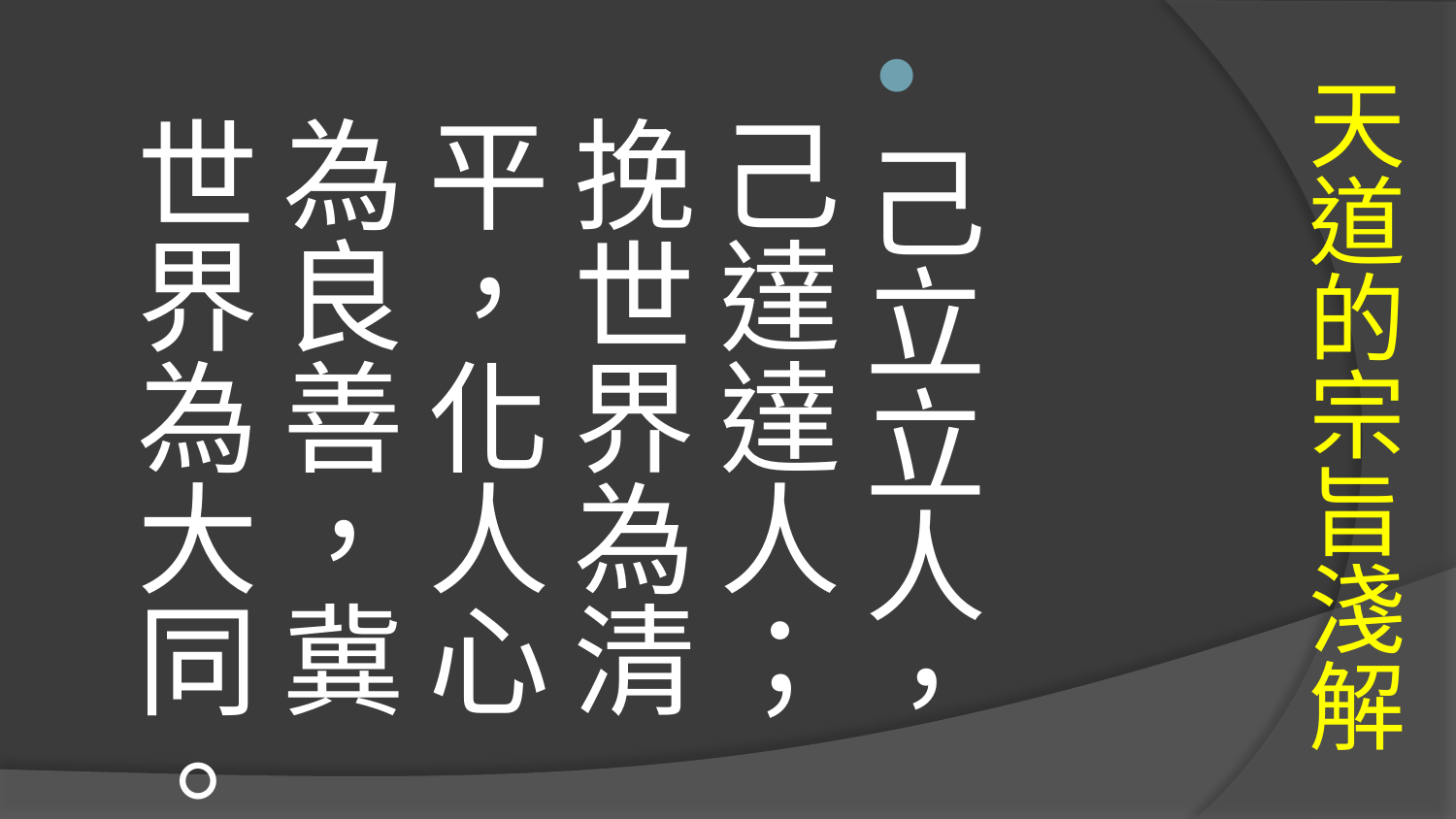

己立立人，己達達人；挽世界為清平，化人心為良善，冀世界為大同。

# 天道的宗旨淺解